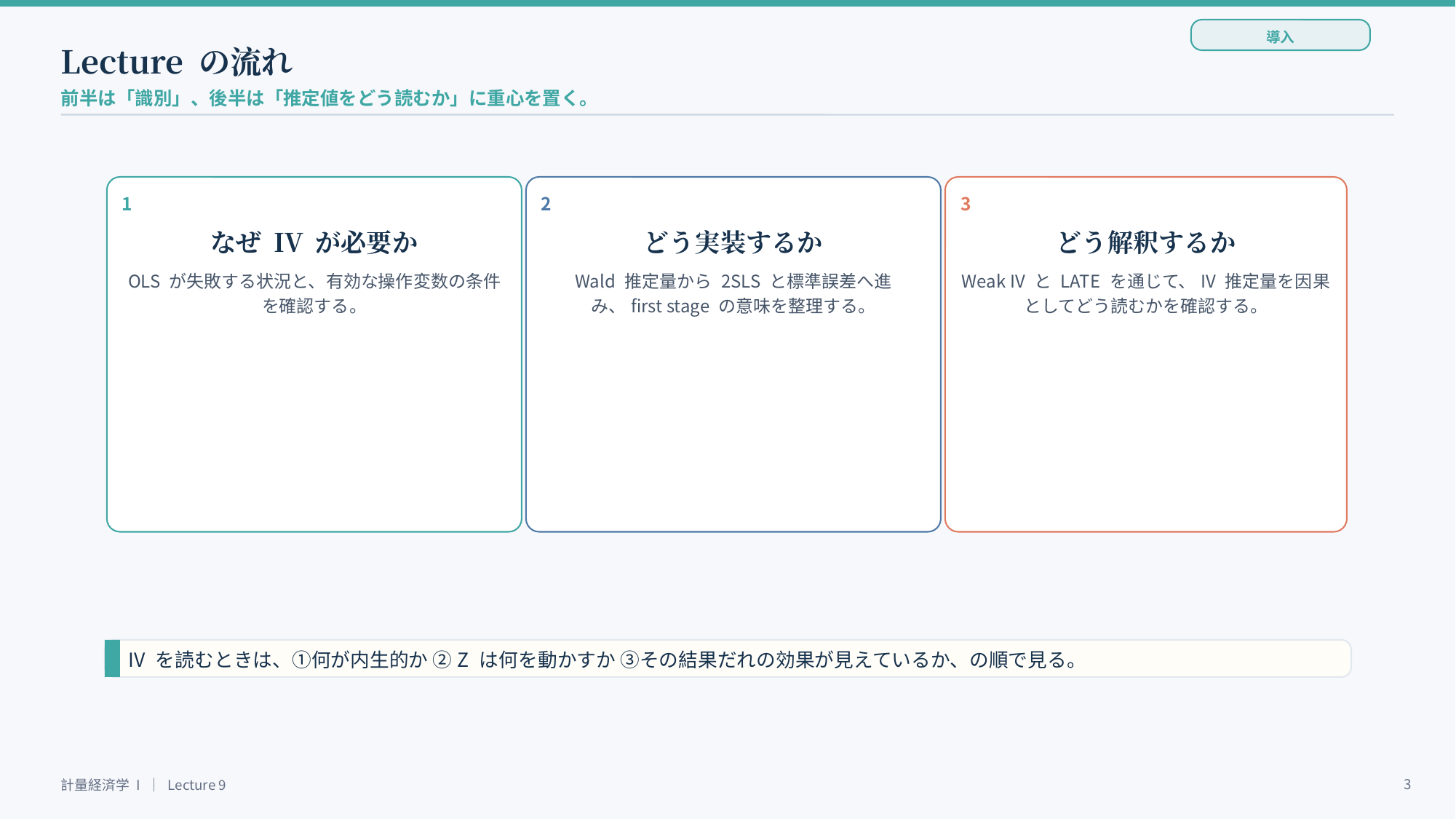

導入
Lecture の流れ
前半は「識別」、後半は「推定値をどう読むか」に重心を置く。

1
2
3
なぜ IV が必要か
どう実装するか
どう解釈するか
OLS が失敗する状況と、有効な操作変数の条件を確認する。
Wald 推定量から 2SLS と標準誤差へ進み、first stage の意味を整理する。
Weak IV と LATE を通じて、IV 推定量を因果としてどう読むかを確認する。

IV を読むときは、①何が内生的か ②Z は何を動かすか ③その結果だれの効果が見えているか、の順で見る。
3
計量経済学 I ｜ Lecture 9